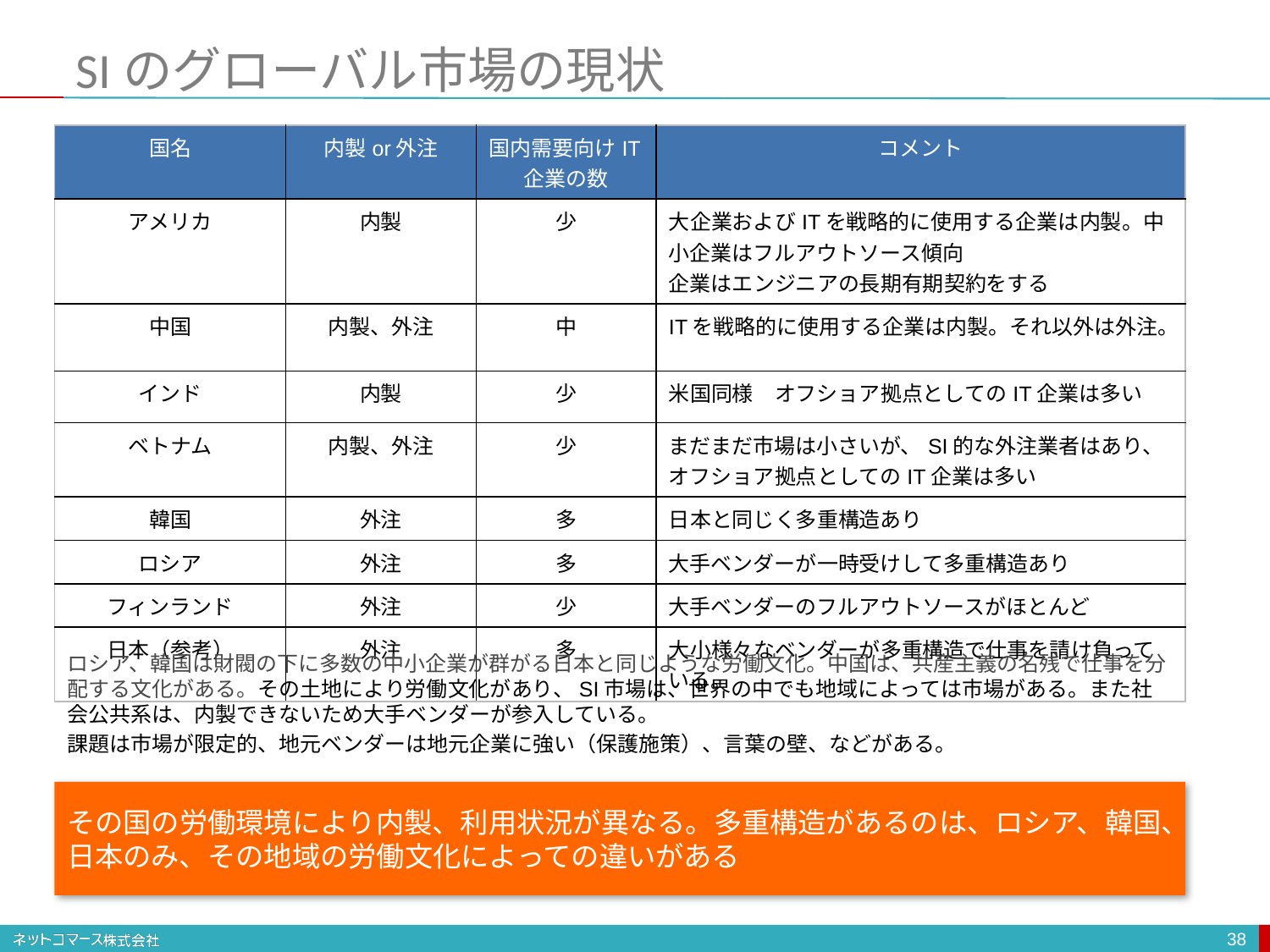

SIのグローバル市場の現状
| 国名 | 内製or外注 | 国内需要向けIT企業の数 | コメント |
| --- | --- | --- | --- |
| アメリカ | 内製 | 少 | 大企業およびITを戦略的に使用する企業は内製。中小企業はフルアウトソース傾向 企業はエンジニアの長期有期契約をする |
| 中国 | 内製、外注 | 中 | ITを戦略的に使用する企業は内製。それ以外は外注。 |
| インド | 内製 | 少 | 米国同様　オフショア拠点としてのIT企業は多い |
| ベトナム | 内製、外注 | 少 | まだまだ市場は小さいが、SI的な外注業者はあり、オフショア拠点としてのIT企業は多い |
| 韓国 | 外注 | 多 | 日本と同じく多重構造あり |
| ロシア | 外注 | 多 | 大手ベンダーが一時受けして多重構造あり |
| フィンランド | 外注 | 少 | 大手ベンダーのフルアウトソースがほとんど |
| 日本（参考） | 外注 | 多 | 大小様々なベンダーが多重構造で仕事を請け負っている。 |
ロシア、韓国は財閥の下に多数の中小企業が群がる日本と同じような労働文化。中国は、共産主義の名残で仕事を分配する文化がある。その土地により労働文化があり、SI市場は、世界の中でも地域によっては市場がある。また社会公共系は、内製できないため大手ベンダーが参入している。
課題は市場が限定的、地元ベンダーは地元企業に強い（保護施策）、言葉の壁、などがある。
その国の労働環境により内製、利用状況が異なる。多重構造があるのは、ロシア、韓国、日本のみ、その地域の労働文化によっての違いがある
38